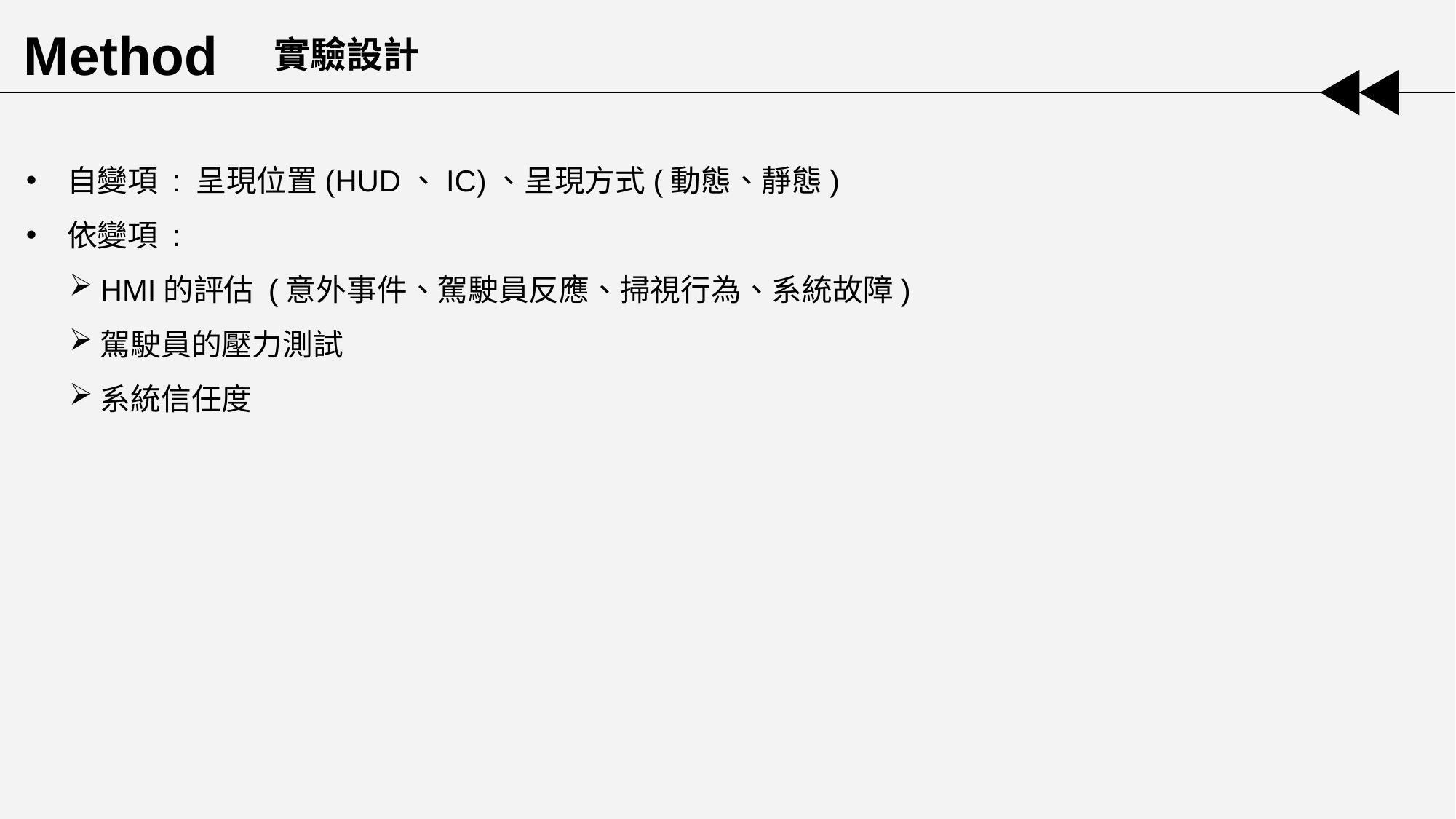

Method
實驗設計

自變項 : 呈現位置(HUD、IC)、呈現方式(動態、靜態)
依變項 :
HMI的評估 (意外事件、駕駛員反應、掃視行為、系統故障)
駕駛員的壓力測試
系統信任度